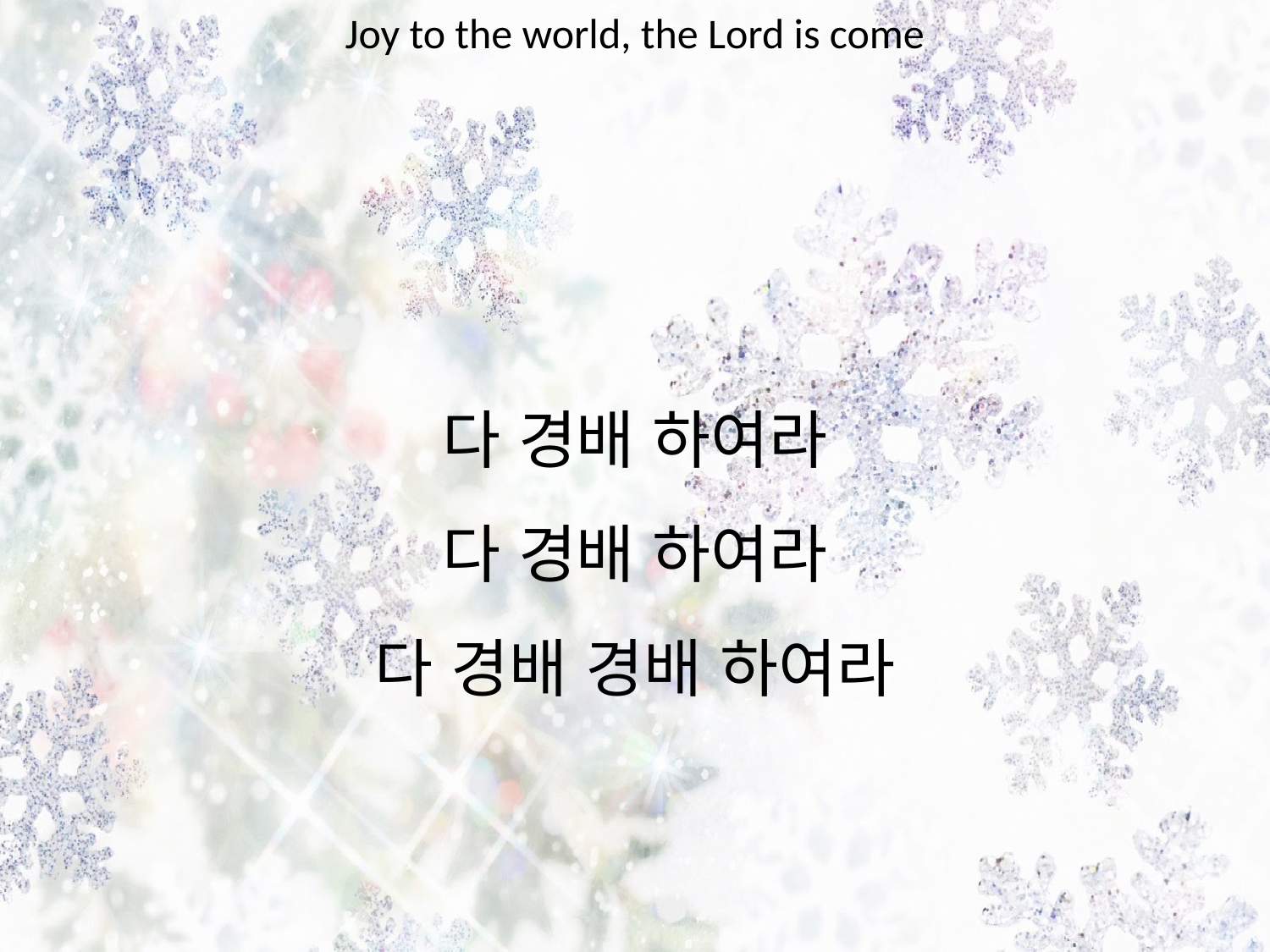

Joy to the world, the Lord is come
#
다 경배 하여라
다 경배 하여라
다 경배 경배 하여라